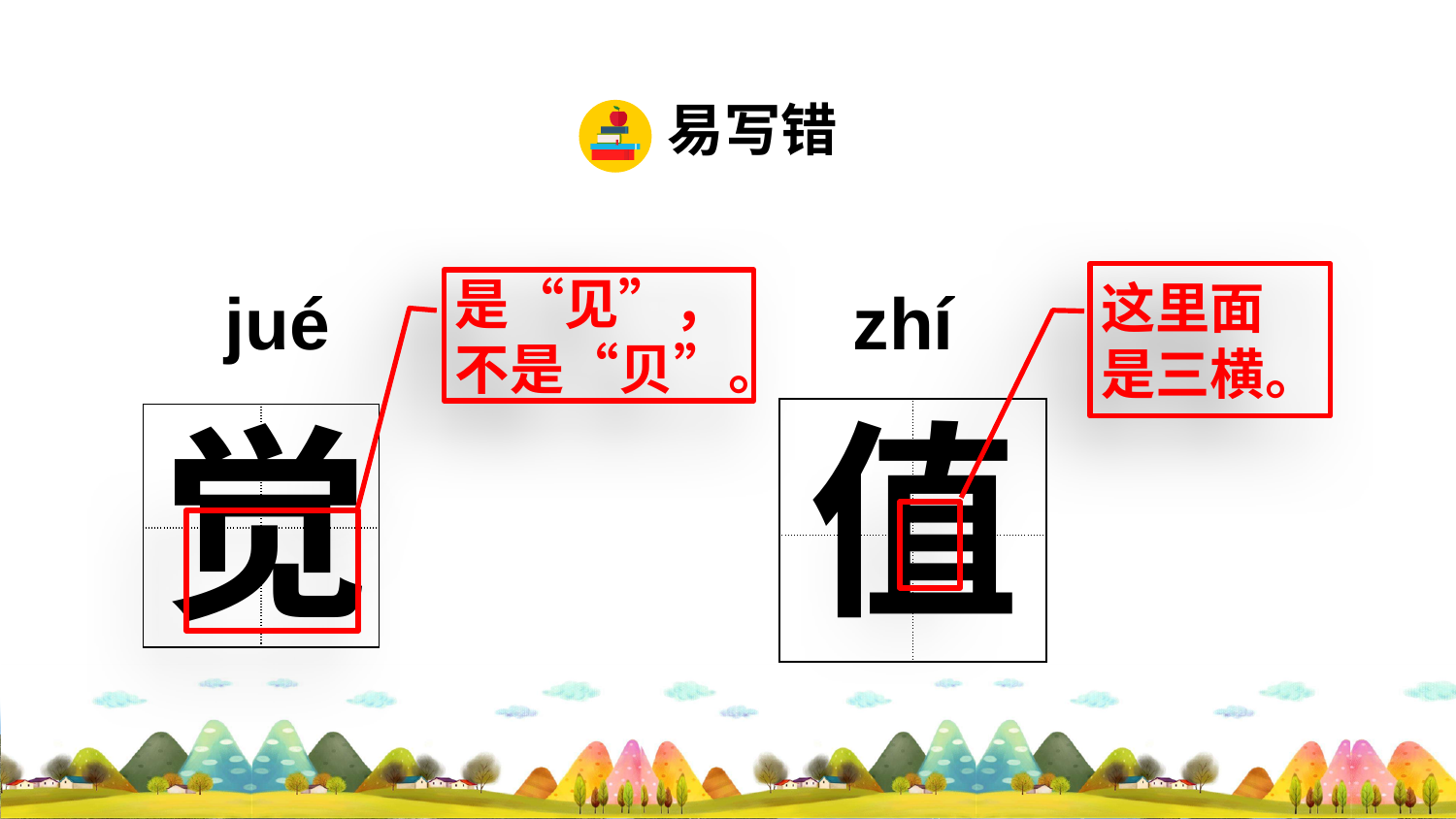

易写错

这里面是三横。
是“见”，不是“贝”。
jué
zhí
值
觉
|  |  |
| --- | --- |
|  |  |
|  |  |
| --- | --- |
|  |  |